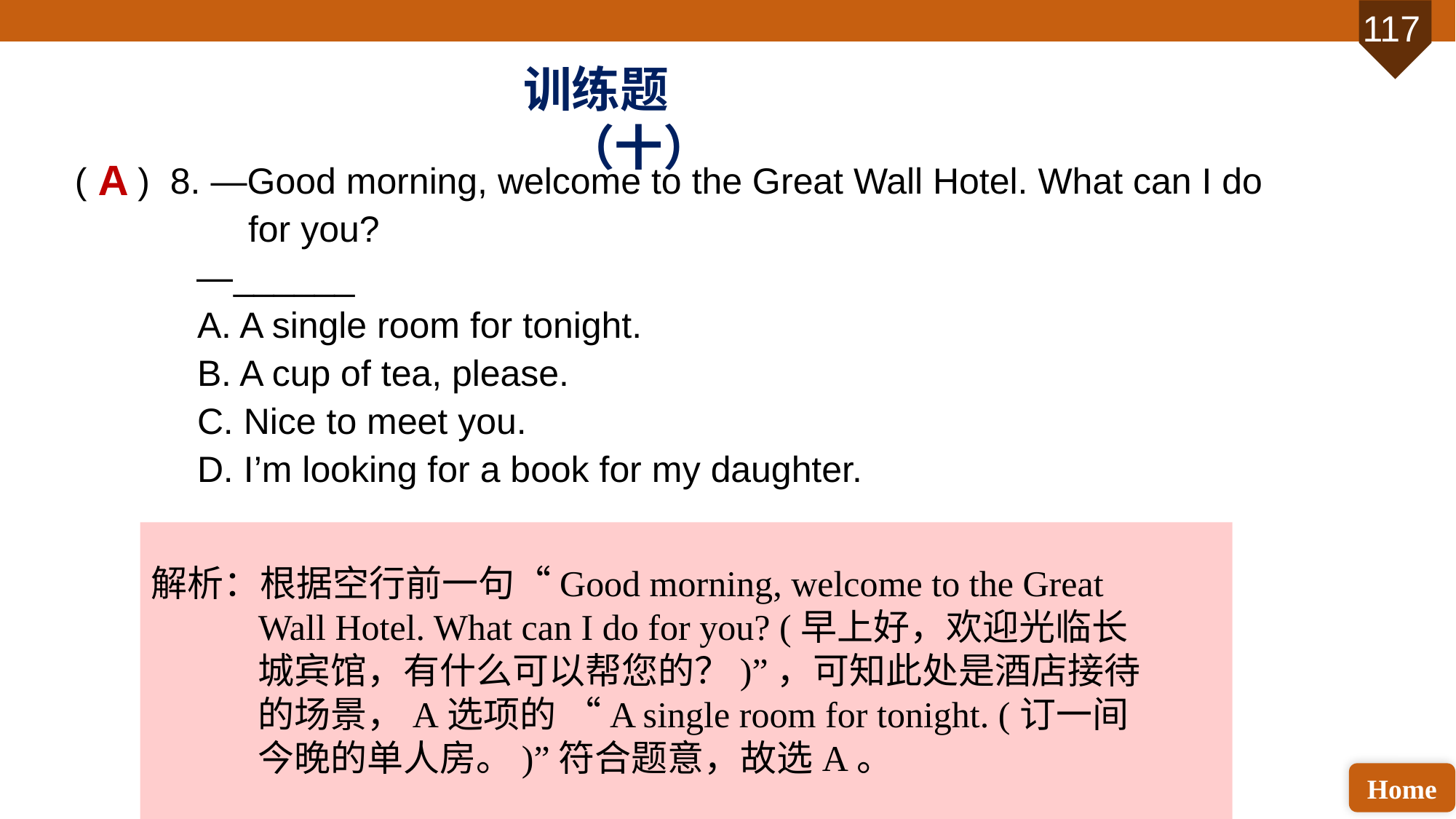

训练题（十）
A
(     )  8. —Good morning, welcome to the Great Wall Hotel. What can I do
                 for you?
            —______
            A. A single room for tonight.
            B. A cup of tea, please.
            C. Nice to meet you.
            D. I’m looking for a book for my daughter.

解析：根据空行前一句“Good morning, welcome to the Great Wall Hotel. What can I do for you? (早上好，欢迎光临长城宾馆，有什么可以帮您的？)”，可知此处是酒店接待的场景，A选项的 “A single room for tonight. (订一间今晚的单人房。)”符合题意，故选A。